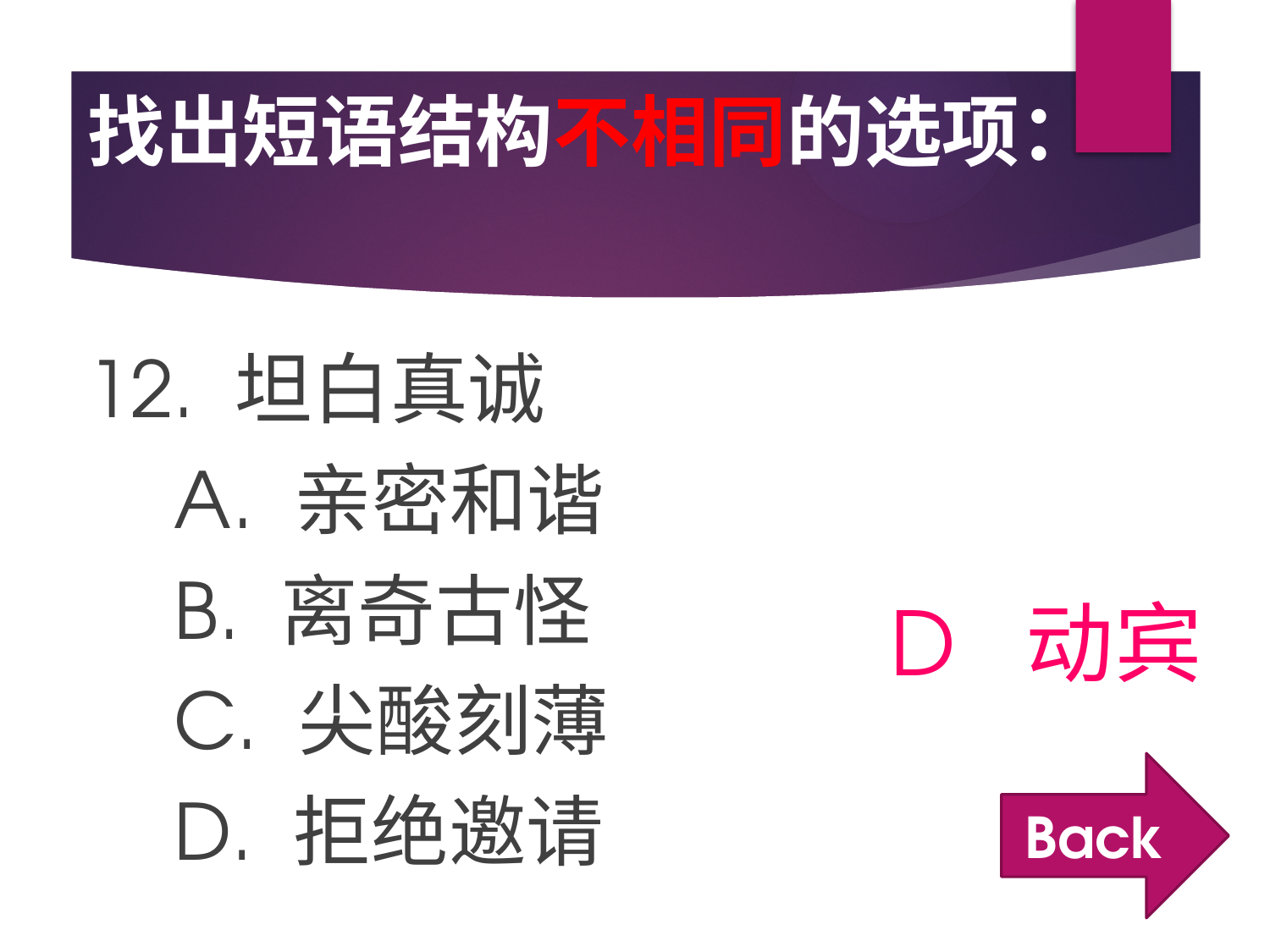

# 找出短语结构不相同的选项：
12. 坦白真诚
    A. 亲密和谐
    B. 离奇古怪
    C. 尖酸刻薄
    D. 拒绝邀请
D  动宾
Back